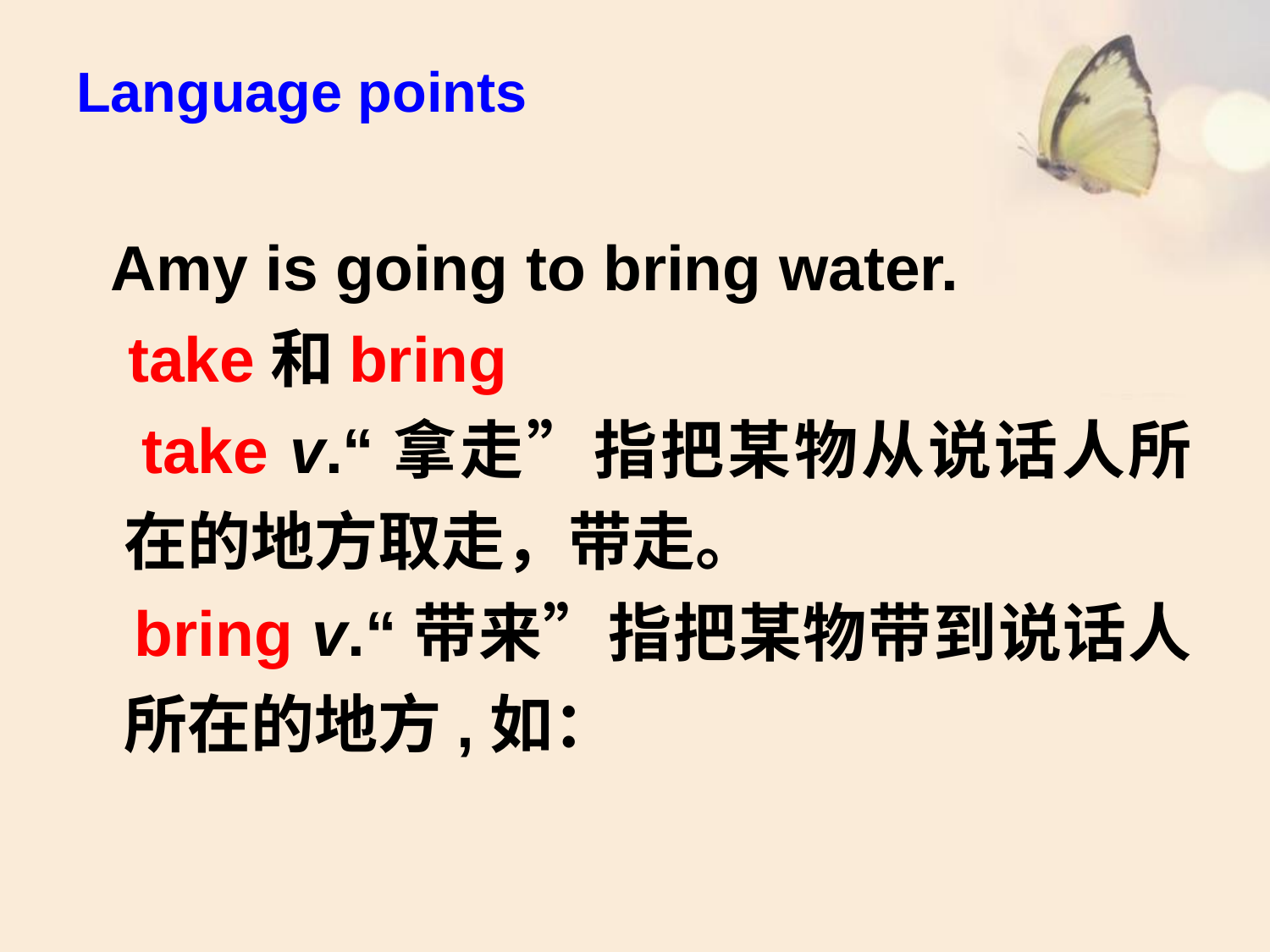

# Language points
   Amy is going to bring water.
    take和bring
    take v.“拿走”指把某物从说话人所在的地方取走，带走。
    bring v.“带来”指把某物带到说话人所在的地方,如：